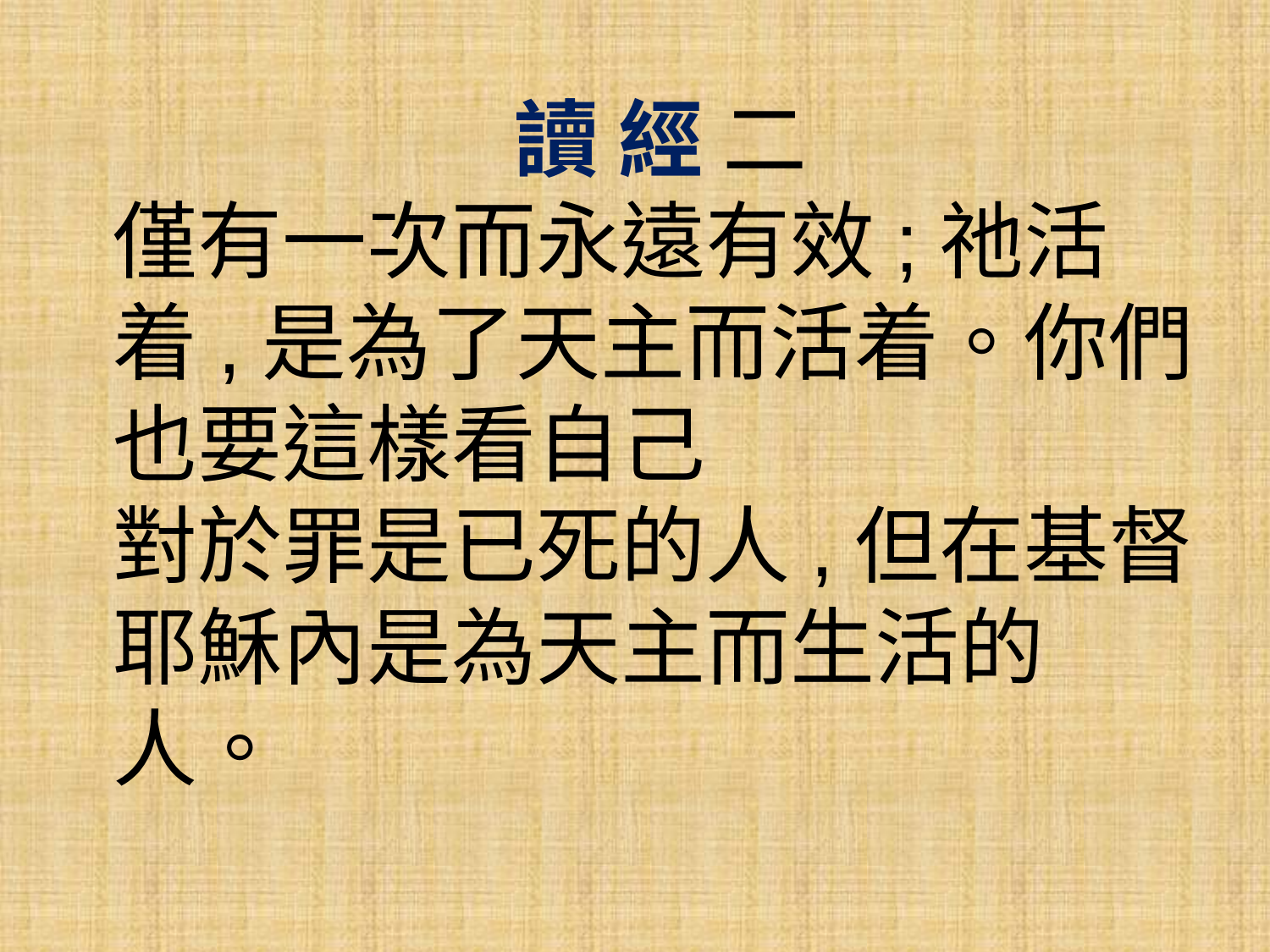

讀 經 二
僅有一次而永遠有效;祂活着,是為了天主而活着。你們也要這樣看自己
對於罪是已死的人,但在基督耶穌內是為天主而生活的人。